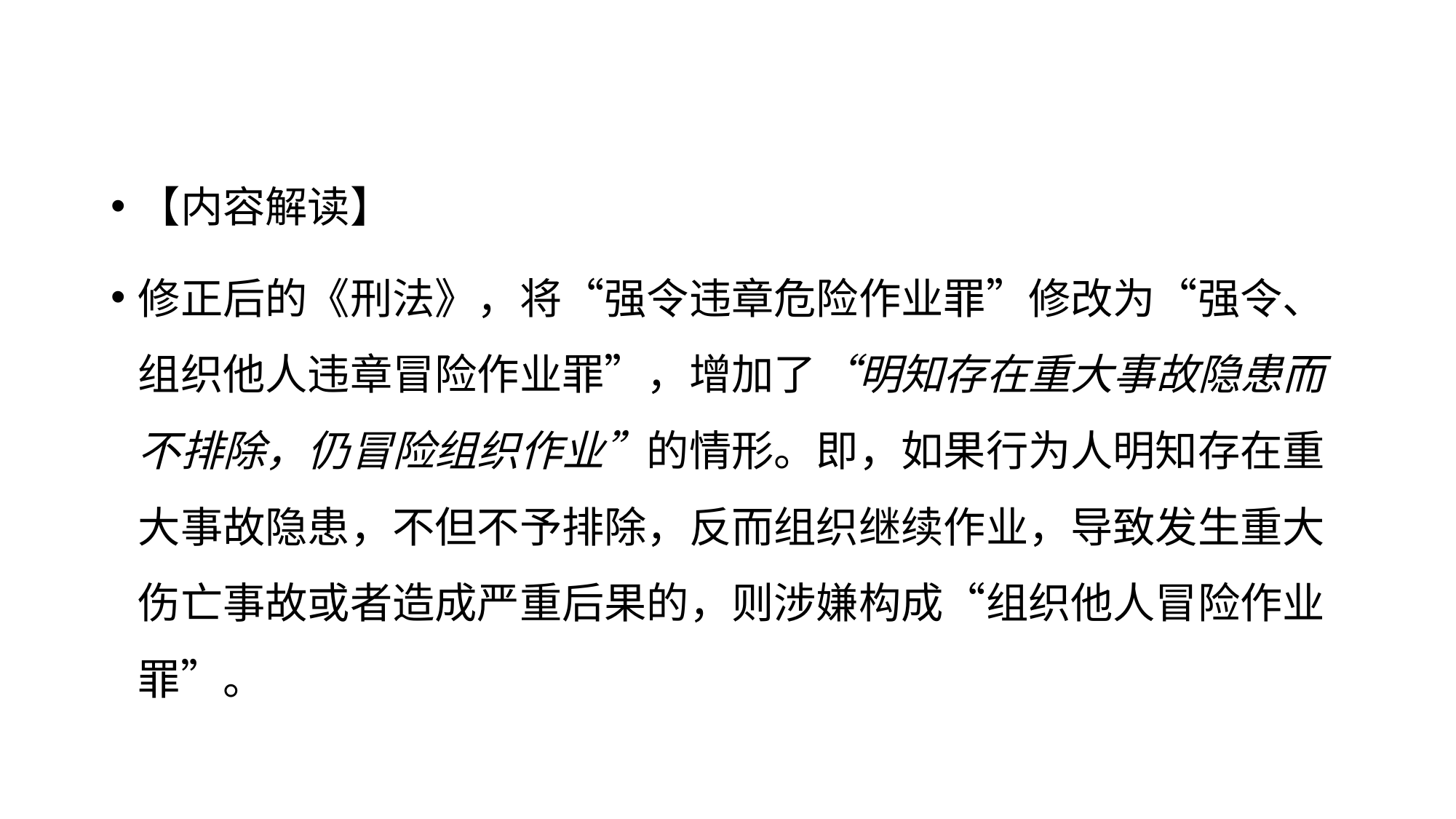

#
【内容解读】
修正后的《刑法》，将“强令违章危险作业罪”修改为“强令、组织他人违章冒险作业罪”，增加了“明知存在重大事故隐患而不排除，仍冒险组织作业”的情形。即，如果行为人明知存在重大事故隐患，不但不予排除，反而组织继续作业，导致发生重大伤亡事故或者造成严重后果的，则涉嫌构成“组织他人冒险作业罪”。